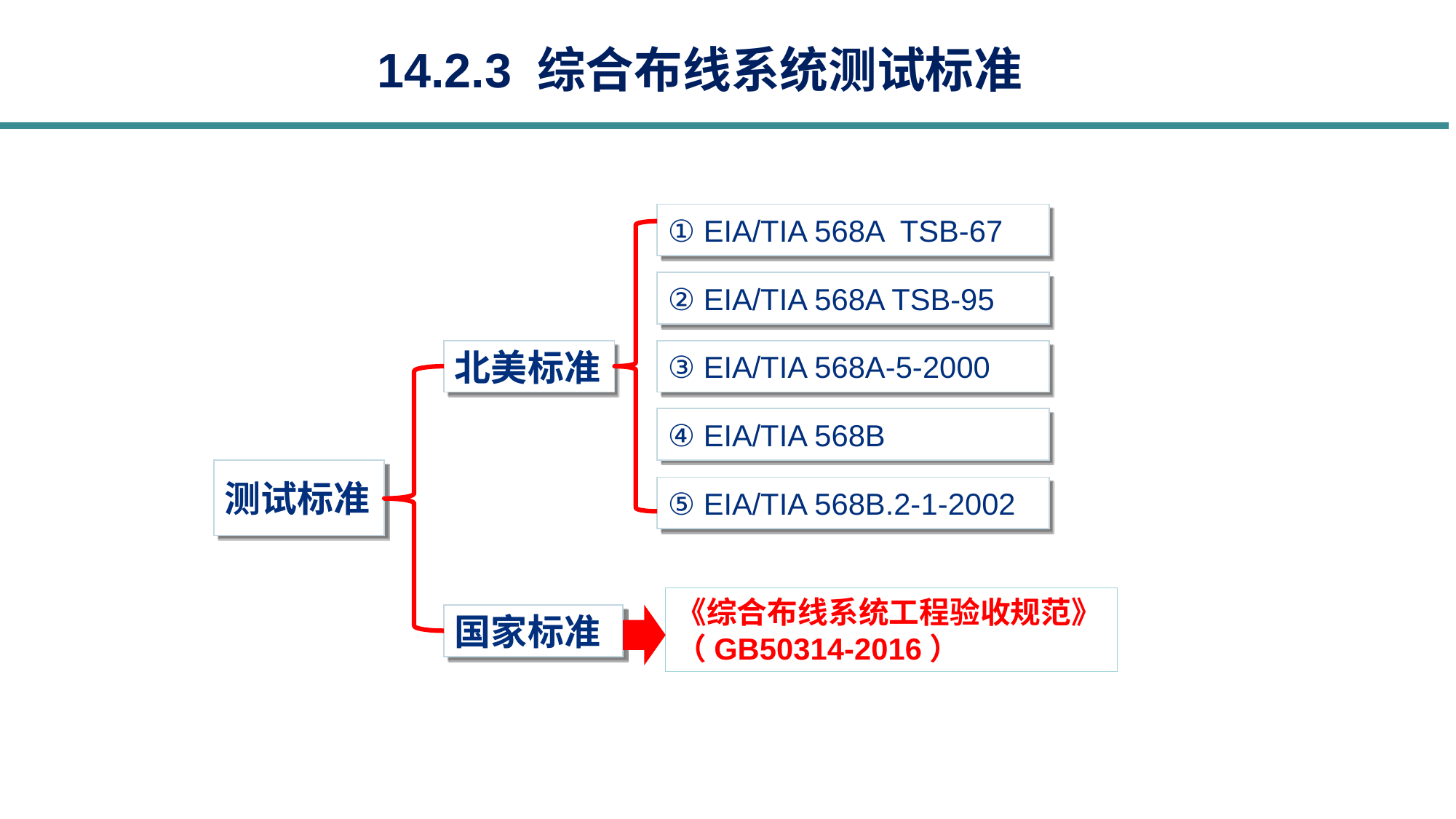

14.2.3 综合布线系统测试标准
① EIA/TIA 568A  TSB-67

② EIA/TIA 568A TSB-95
北美标准
③ EIA/TIA 568A-5-2000

④ EIA/TIA 568B
测试标准
⑤ EIA/TIA 568B.2-1-2002
《综合布线系统工程验收规范》（GB50314-2016）

国家标准